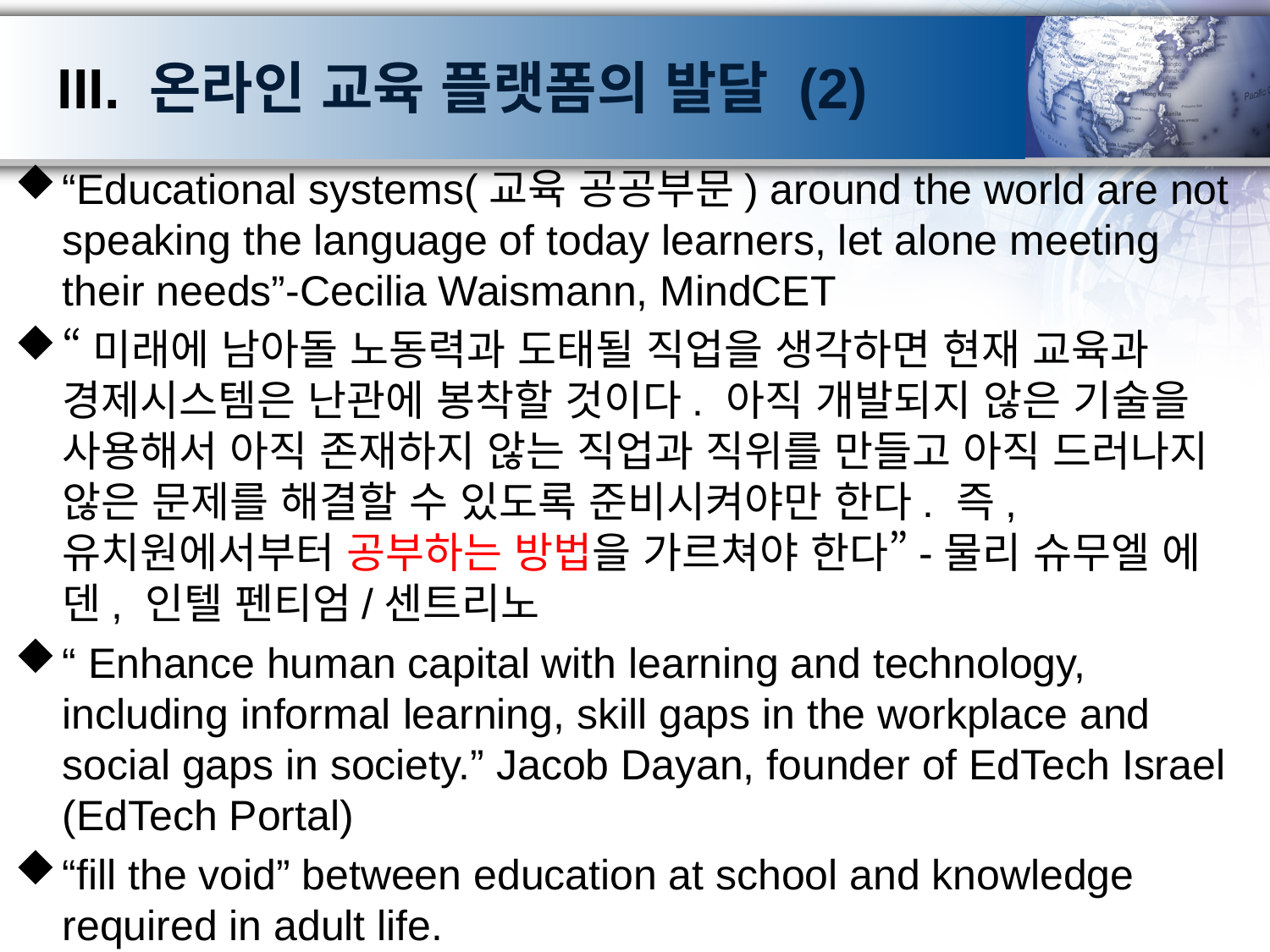

# III. 온라인 교육 플랫폼의 발달 (2)
“Educational systems(교육 공공부문) around the world are not speaking the language of today learners, let alone meeting their needs”-Cecilia Waismann, MindCET
“미래에 남아돌 노동력과 도태될 직업을 생각하면 현재 교육과 경제시스템은 난관에 봉착할 것이다. 아직 개발되지 않은 기술을 사용해서 아직 존재하지 않는 직업과 직위를 만들고 아직 드러나지 않은 문제를 해결할 수 있도록 준비시켜야만 한다. 즉, 유치원에서부터 공부하는 방법을 가르쳐야 한다”-물리 슈무엘 에덴, 인텔 펜티엄/센트리노
“ Enhance human capital with learning and technology, including informal learning, skill gaps in the workplace and social gaps in society.” Jacob Dayan, founder of EdTech Israel (EdTech Portal)
“fill the void” between education at school and knowledge required in adult life.